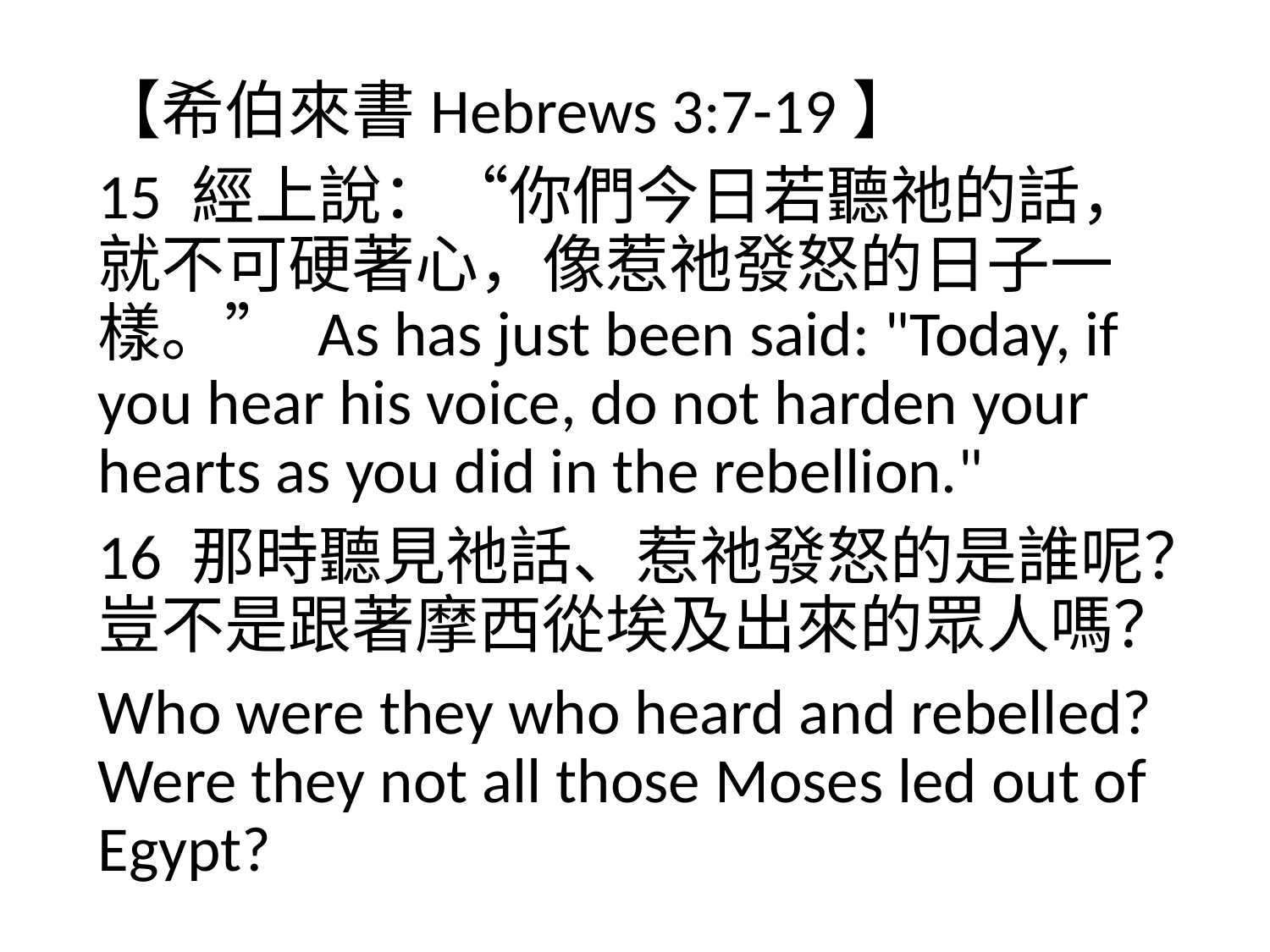

【希伯來書Hebrews 3:7-19】
15 經上說：“你們今日若聽祂的話，就不可硬著心，像惹祂發怒的日子一樣。” As has just been said: "Today, if you hear his voice, do not harden your hearts as you did in the rebellion."
16 那時聽見祂話、惹祂發怒的是誰呢？豈不是跟著摩西從埃及出來的眾人嗎？
Who were they who heard and rebelled? Were they not all those Moses led out of Egypt?